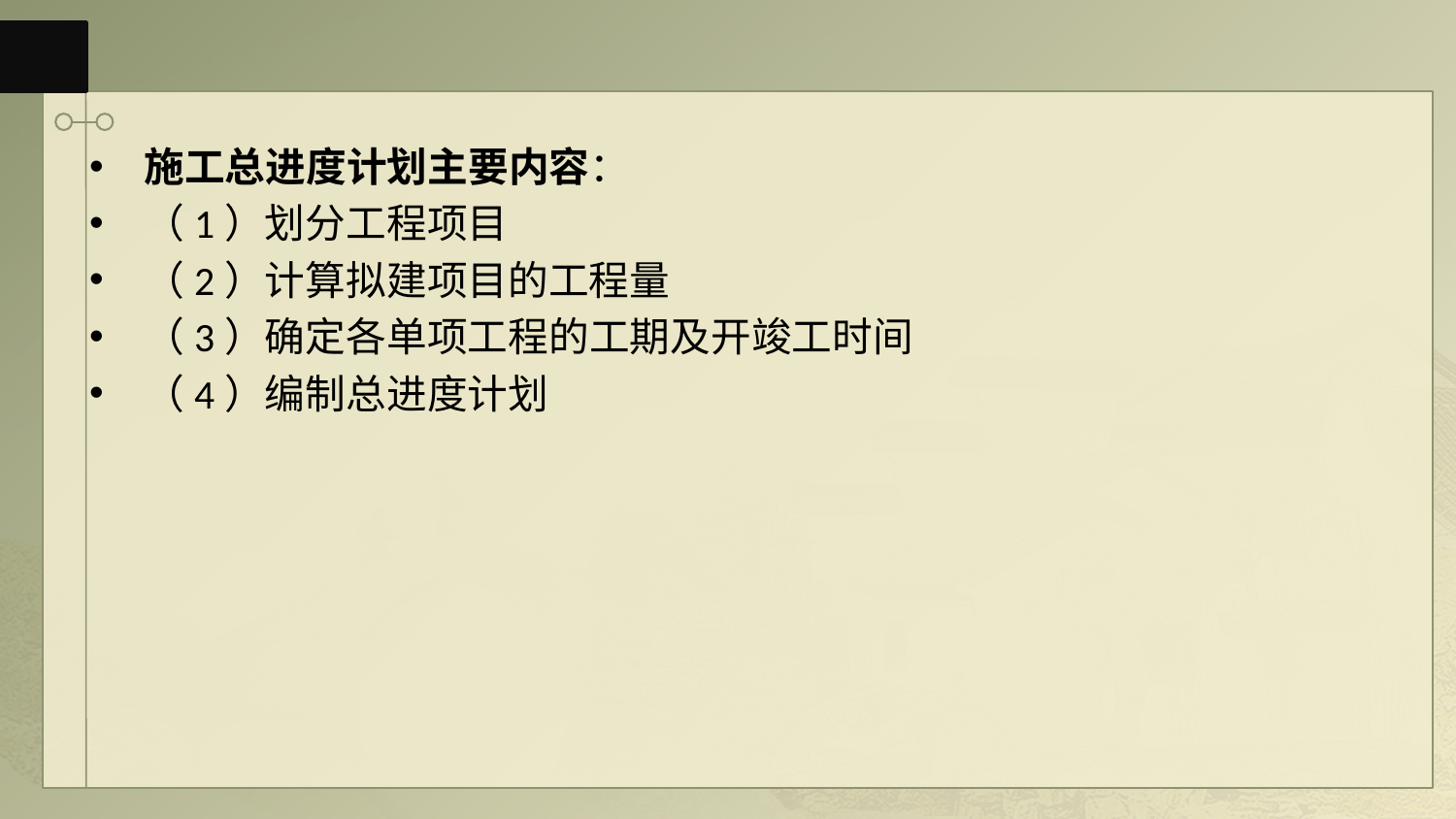

#
施工总进度计划主要内容：
（1）划分工程项目
（2）计算拟建项目的工程量
（3）确定各单项工程的工期及开竣工时间
（4）编制总进度计划